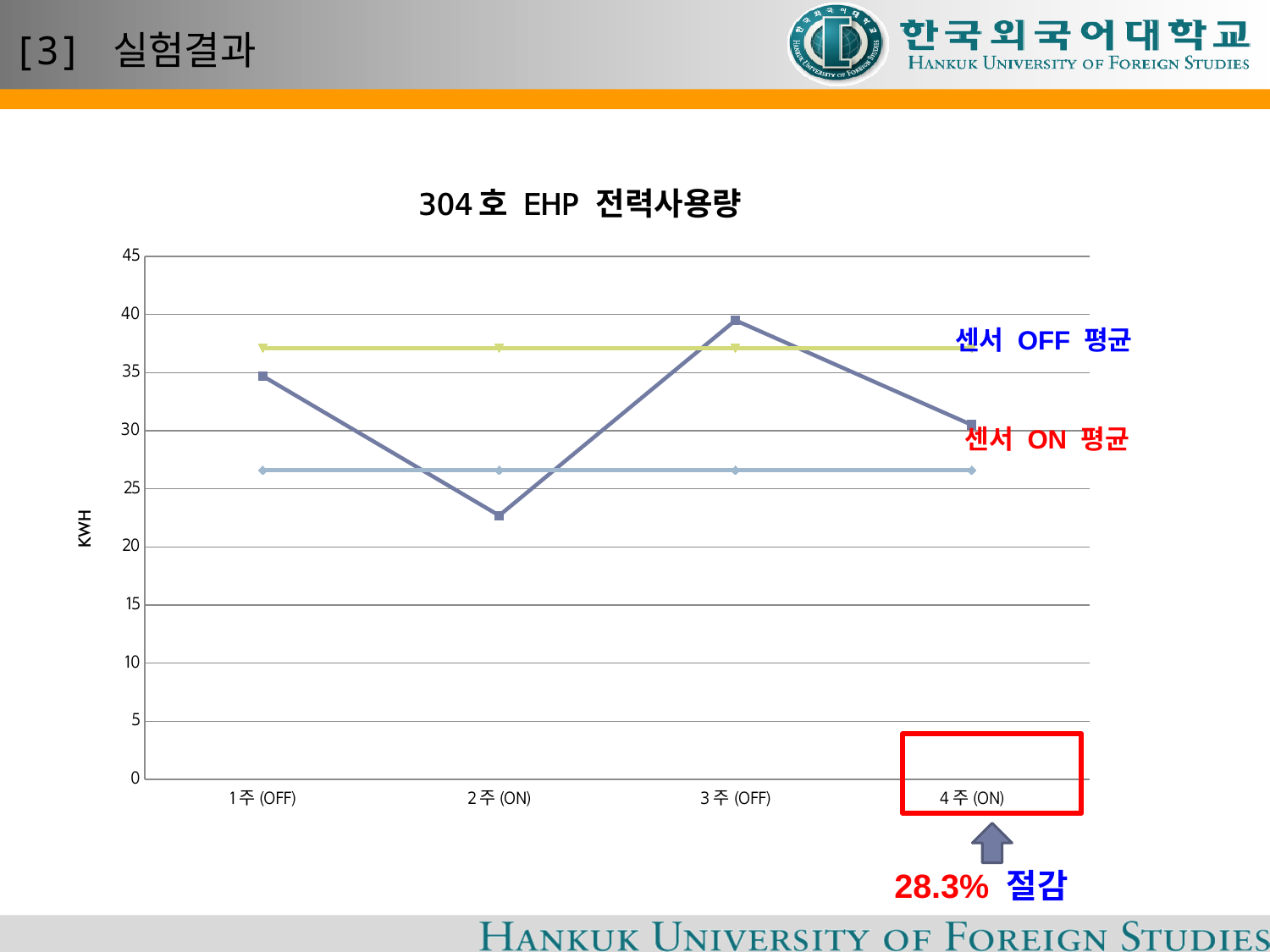

# [3] 실험결과

### Chart: 304호 EHP 전력사용량

| Category | 전력사용량 | 센서 ON 평균 | 센서 OFF 평균 |
|---|---|---|---|
| 1주(OFF) | 34.7 | 26.6 | 37.10000000000001 |
| 2주(ON) | 22.700000000000003 | 26.6 | 37.10000000000001 |
| 3주(OFF) | 39.50000000000001 | 26.6 | 37.10000000000001 |
| 4주(ON) | 30.5 | 26.6 | 37.10000000000001 |
센서 OFF 평균
센서 ON 평균

  28.3% 절감